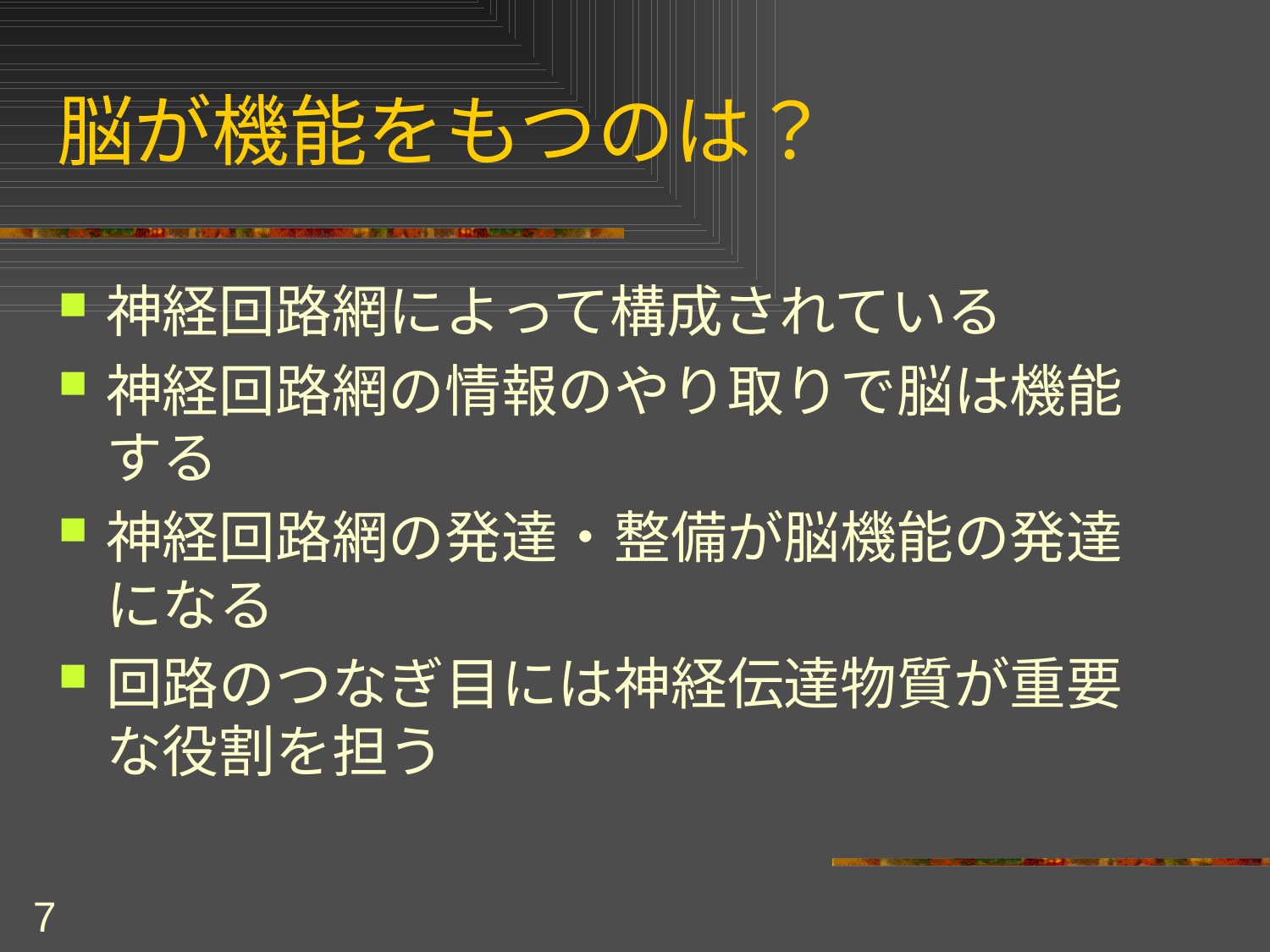

# 脳が機能をもつのは？
神経回路網によって構成されている
神経回路網の情報のやり取りで脳は機能する
神経回路網の発達・整備が脳機能の発達になる
回路のつなぎ目には神経伝達物質が重要な役割を担う
7